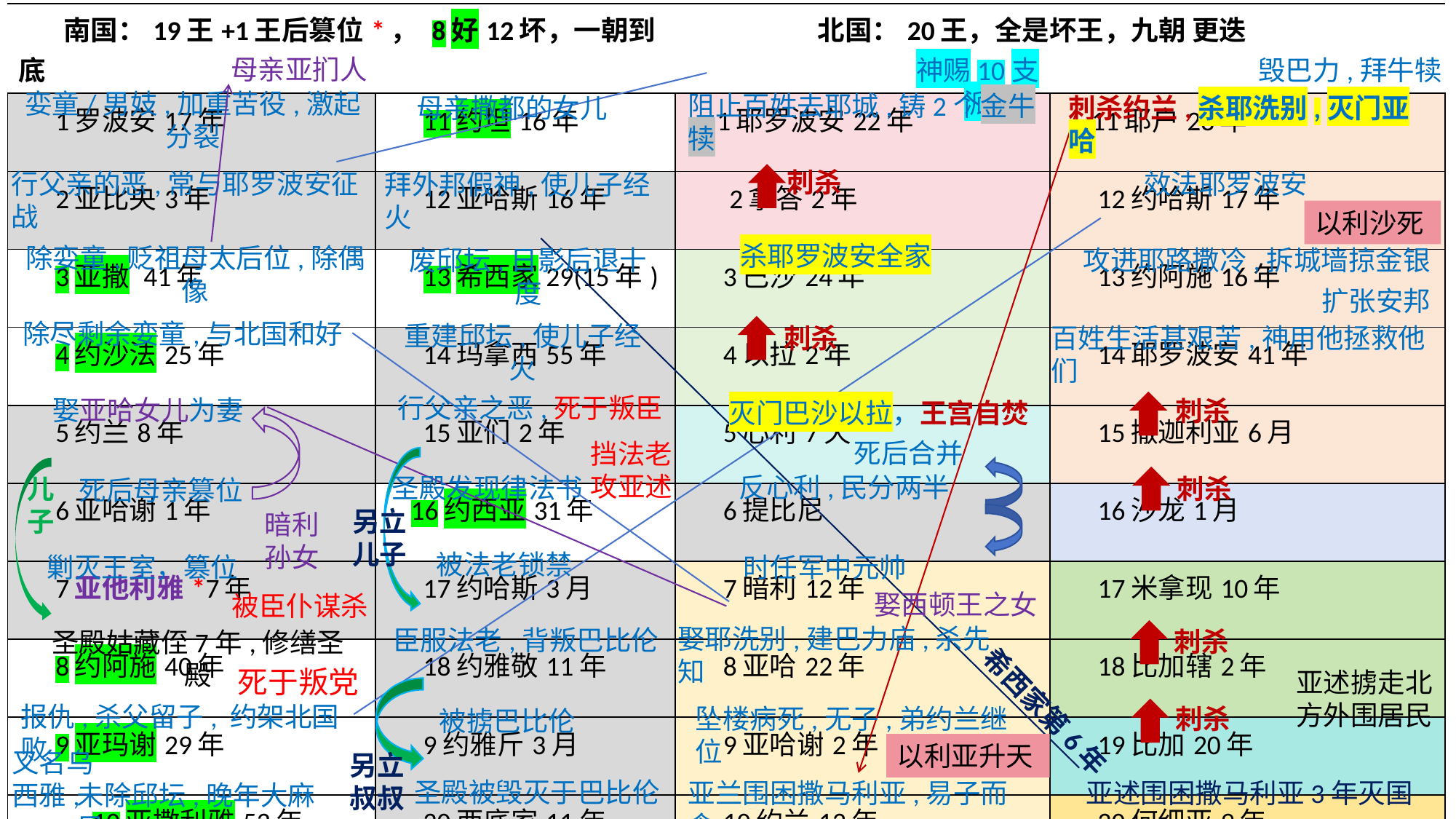

| 南国：19王+1王后篡位\*， 8好12坏，一朝到底 |  | 北国：20王，全是坏王，九朝 更迭 |  |
| --- | --- | --- | --- |
| 1罗波安17年 | 11约坦16年 | 1耶罗波安22年 | 11耶户28年 |
| 2亚比央3年 | 12亚哈斯16年 | 2拿答2年 | 12约哈斯17年 |
| 3亚撒 41年 | 13希西家29(15年) | 3巴沙24年 | 13约阿施16年 |
| 4约沙法25年 | 14玛拿西55年 | 4以拉2年 | 14耶罗波安41年 |
| 5约兰8年 | 15亚们2年 | 5心利7天 | 15撒迦利亚6月 |
| 6亚哈谢1年 | 16约西亚31年 | 6提比尼 | 16沙龙1月 |
| 7亚他利雅\*7年 | 17约哈斯3月 | 7暗利12年 | 17米拿现10年 |
| 8约阿施40年 | 18约雅敬11年 | 8亚哈22年 | 18比加辖2年 |
| 9亚玛谢29年 | 9约雅斤3月 | 9亚哈谢2年 | 19比加20年 |
| 10亚撒利雅52年 | 20西底家11年 | 10约兰12年 | 20何细亚9年 |
母亲亚扪人
神赐10支派
毁巴力,拜牛犊
娈童/男妓,加重苦役,激起分裂
阻止百姓去耶城,铸2个金牛犊
刺杀约兰,杀耶洗别,灭门亚哈
母亲撒都的女儿
刺杀
行父亲的恶,常与耶罗波安征战
效法耶罗波安
拜外邦假神,使儿子经火

以利沙死
杀耶罗波安全家
除娈童,贬祖母太后位,除偶像
废邱坛,日影后退十度
攻进耶路撒冷,拆城墙掠金银
扩张安邦
除尽剩余娈童,与北国和好
重建邱坛,使儿子经火

刺杀
百姓生活甚艰苦,神用他拯救他们
行父亲之恶,死于叛臣
娶亚哈女儿为妻
刺杀
灭门巴沙以拉，王宫自焚

死后合并
挡法老攻亚述

反心利,民分两半
圣殿发现律法书
刺杀
儿子

死后母亲篡位
另立儿子
暗利孙女

被法老锁禁
剿灭王室，篡位
时任军中元帅
娶西顿王之女
被臣仆谋杀
娶耶洗别,建巴力庙,杀先知
臣服法老,背叛巴比伦
刺杀
圣殿姑藏侄7年,修缮圣殿

死于叛党
亚述掳走北方外围居民

希西家第6年
报仇,杀父留子, 约架北国败
刺杀
坠楼病死,无子,弟约兰继位
被掳巴比伦

以利亚升天
又名乌西雅,
另立叔叔
圣殿被毁灭于巴比伦
亚兰围困撒马利亚,易子而食
亚述围困撒马利亚3年灭国
未除邱坛,晚年大麻风